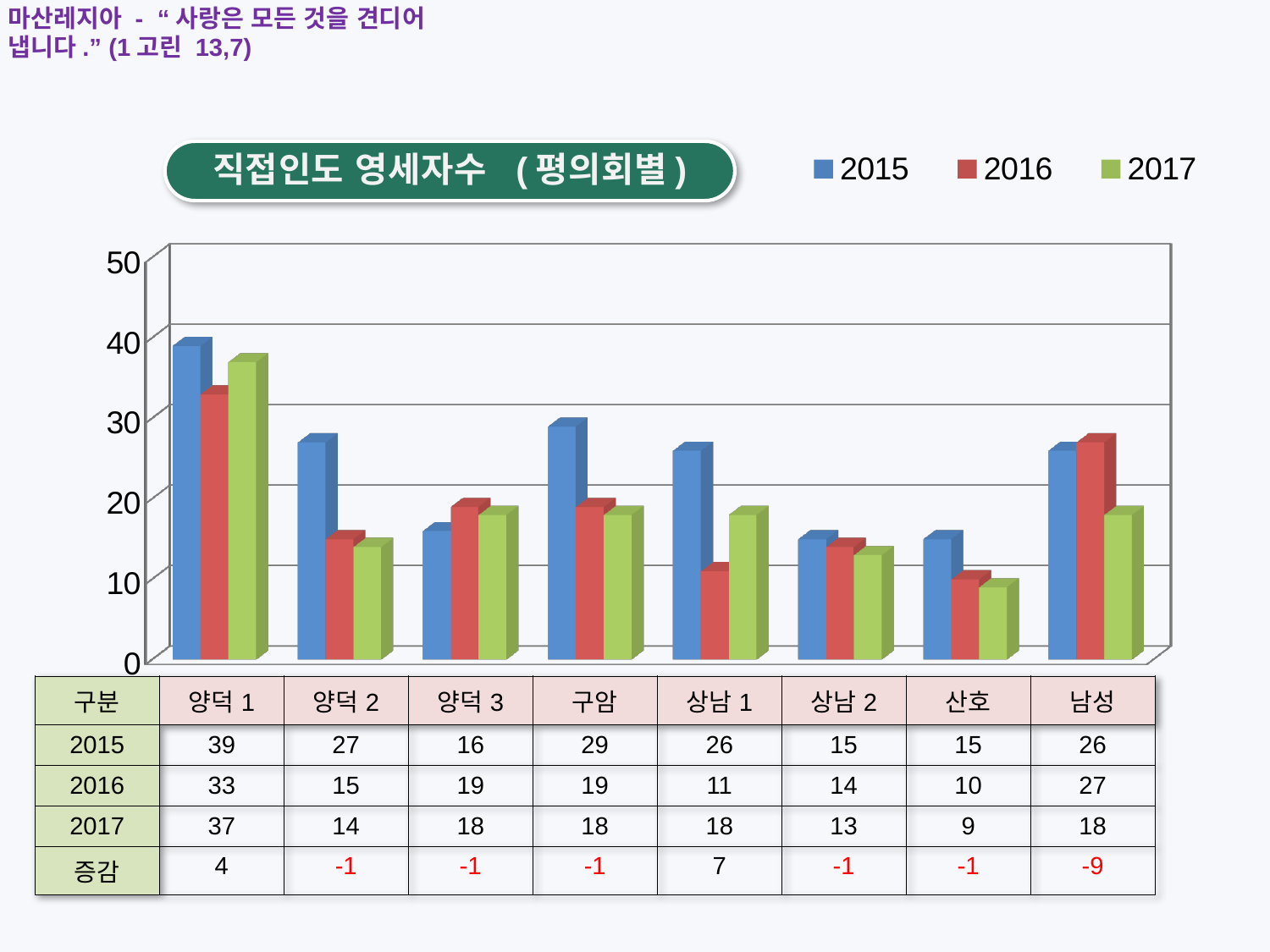

마산레지아 -  “사랑은 모든 것을 견디어 냅니다.” (1고린 13,7)

[unsupported chart]

| 구분 | 양덕1 | 양덕2 | 양덕3 | 구암 | 상남1 | 상남2 | 산호 | 남성 |
| --- | --- | --- | --- | --- | --- | --- | --- | --- |
| 2015 | 39 | 27 | 16 | 29 | 26 | 15 | 15 | 26 |
| 2016 | 33 | 15 | 19 | 19 | 11 | 14 | 10 | 27 |
| 2017 | 37 | 14 | 18 | 18 | 18 | 13 | 9 | 18 |
| 증감 | 4 | -1 | -1 | -1 | 7 | -1 | -1 | -9 |